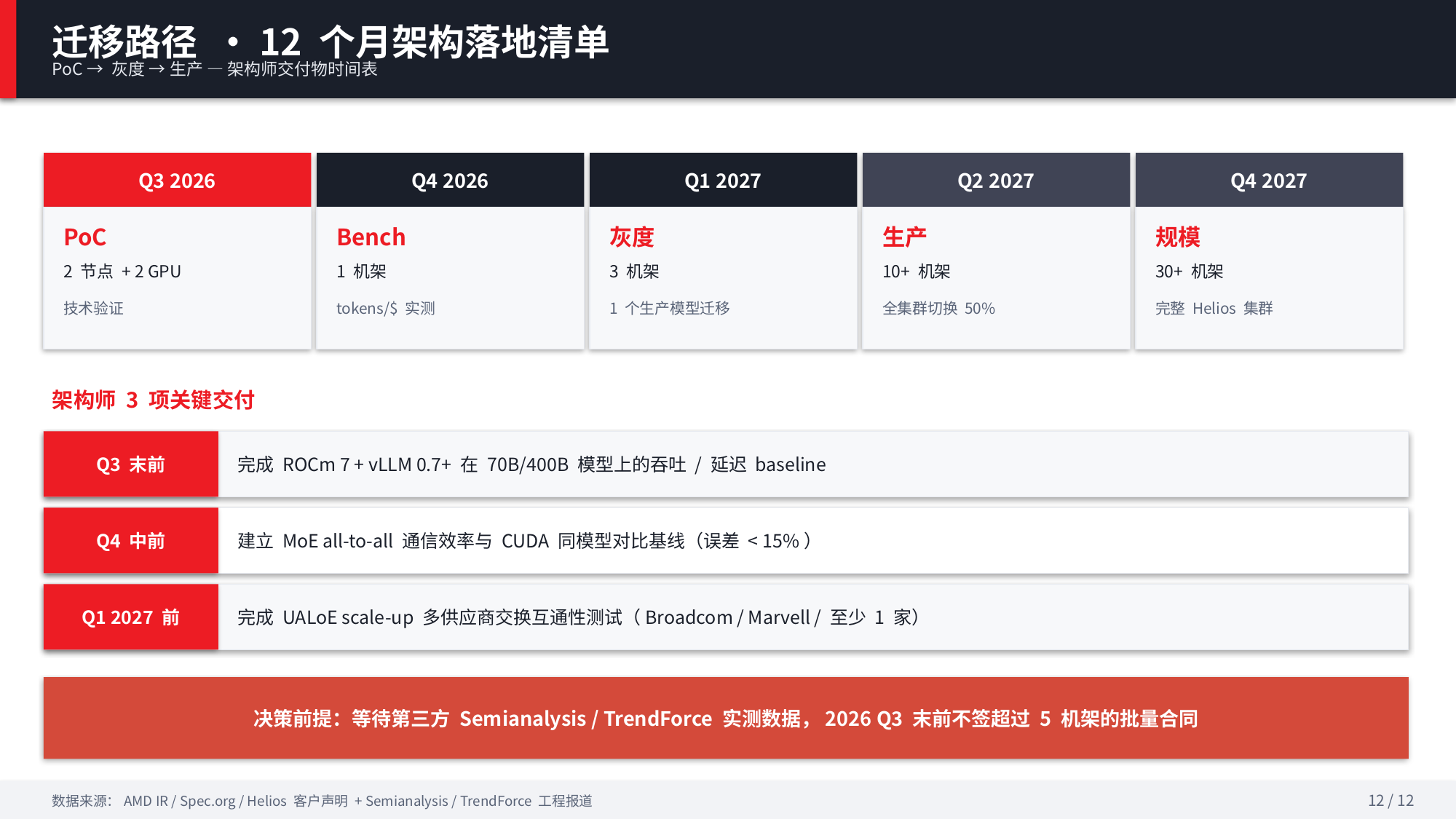

迁移路径 · 12 个月架构落地清单
PoC → 灰度 → 生产 — 架构师交付物时间表

Q3 2026

Q4 2026

Q1 2027

Q2 2027

Q4 2027

PoC
Bench
灰度
生产
规模
2 节点 + 2 GPU
1 机架
3 机架
10+ 机架
30+ 机架
技术验证
tokens/$ 实测
1 个生产模型迁移
全集群切换 50%
完整 Helios 集群
架构师 3 项关键交付

Q3 末前
完成 ROCm 7 + vLLM 0.7+ 在 70B/400B 模型上的吞吐 / 延迟 baseline

Q4 中前
建立 MoE all-to-all 通信效率与 CUDA 同模型对比基线（误差 < 15%）

Q1 2027 前
完成 UALoE scale-up 多供应商交换互通性测试（Broadcom / Marvell / 至少 1 家）

决策前提：等待第三方 Semianalysis / TrendForce 实测数据，2026 Q3 末前不签超过 5 机架的批量合同

数据来源：AMD IR / Spec.org / Helios 客户声明 + Semianalysis / TrendForce 工程报道
12 / 12